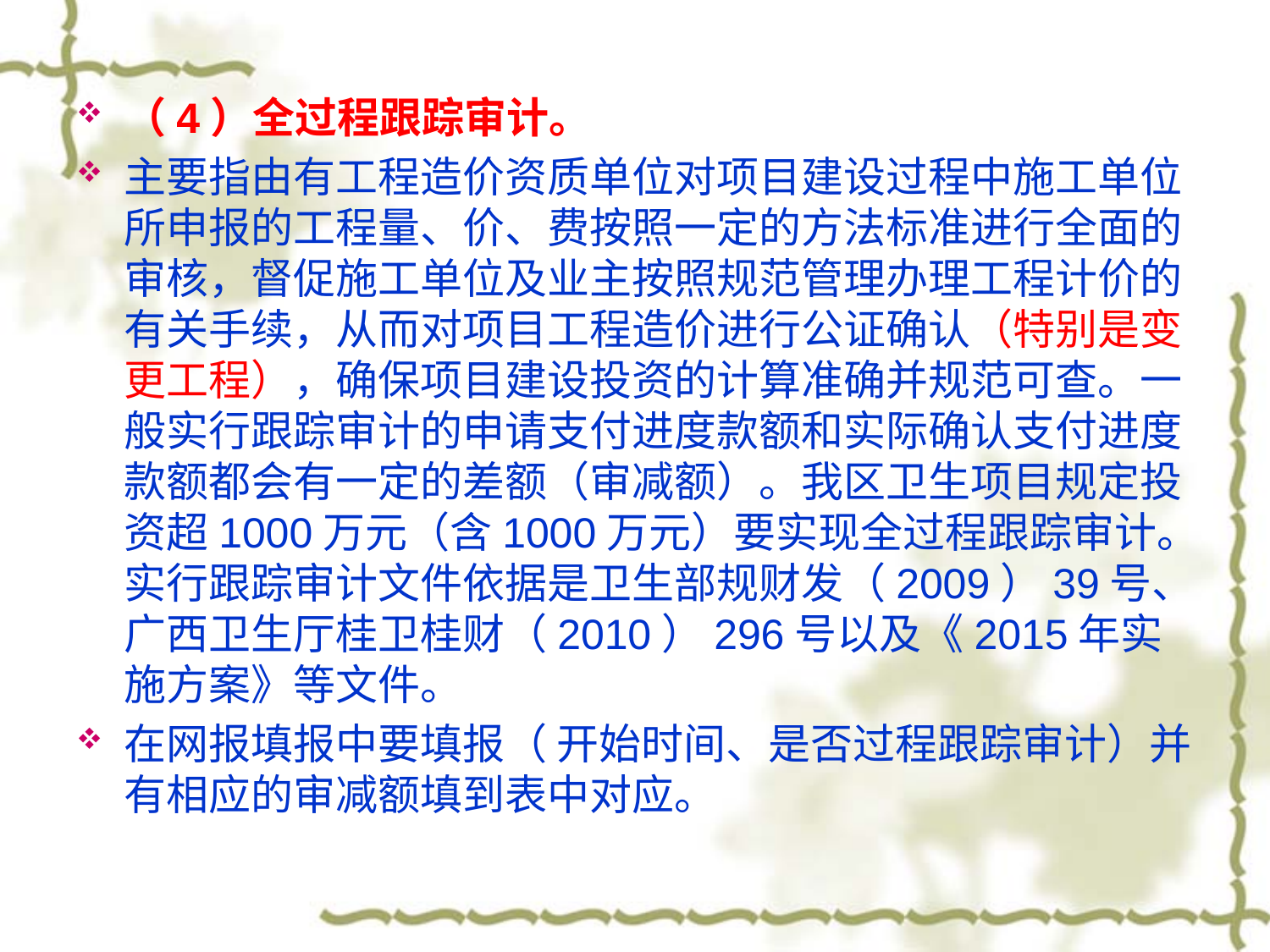

（4）全过程跟踪审计。
主要指由有工程造价资质单位对项目建设过程中施工单位所申报的工程量、价、费按照一定的方法标准进行全面的审核，督促施工单位及业主按照规范管理办理工程计价的有关手续，从而对项目工程造价进行公证确认（特别是变更工程），确保项目建设投资的计算准确并规范可查。一般实行跟踪审计的申请支付进度款额和实际确认支付进度款额都会有一定的差额（审减额）。我区卫生项目规定投资超1000万元（含1000万元）要实现全过程跟踪审计。实行跟踪审计文件依据是卫生部规财发（2009）39号、广西卫生厅桂卫桂财（2010）296号以及《2015年实施方案》等文件。
在网报填报中要填报（ 开始时间、是否过程跟踪审计）并有相应的审减额填到表中对应。